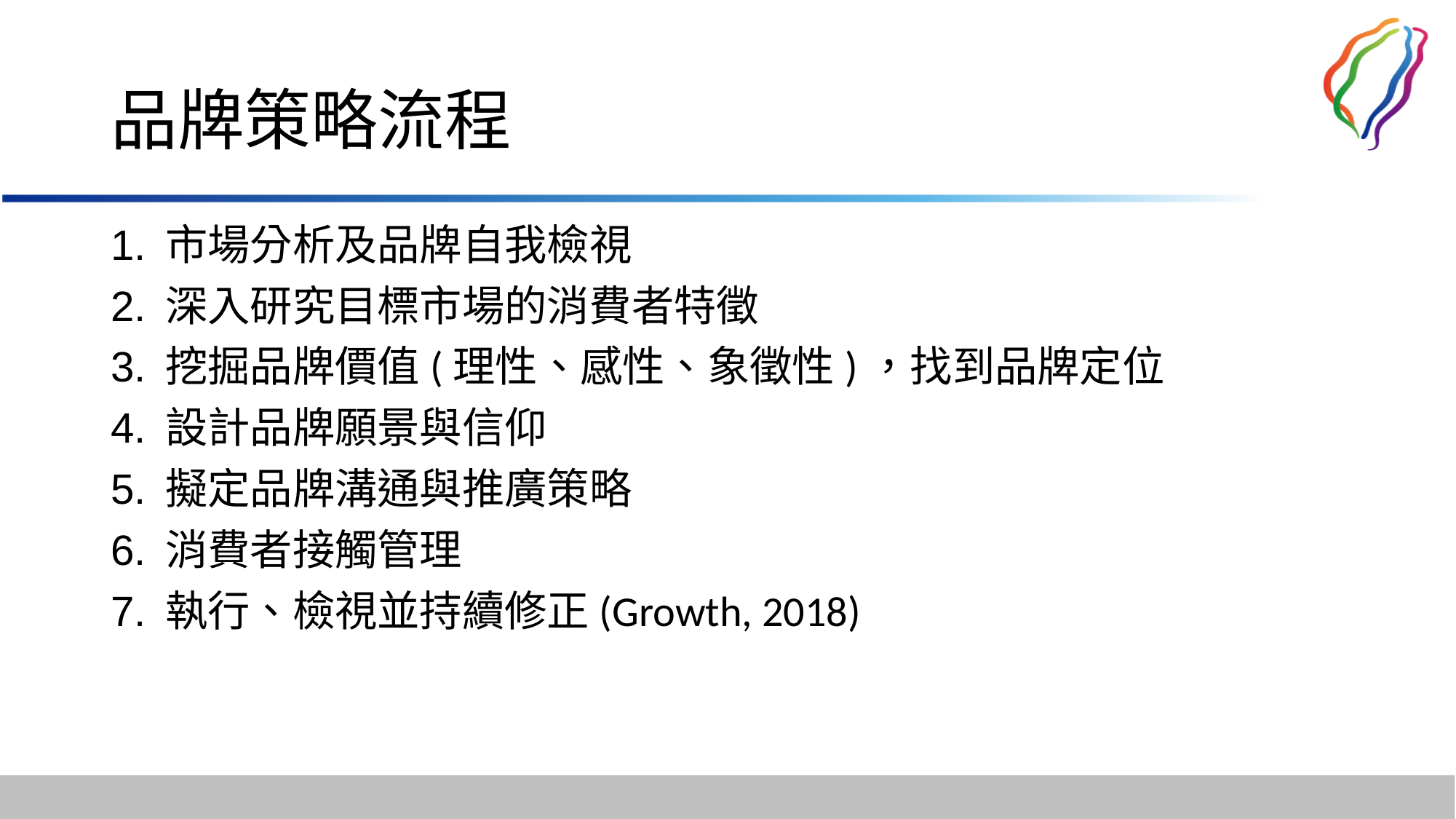

# 品牌策略流程
市場分析及品牌自我檢視
深入研究目標市場的消費者特徵
挖掘品牌價值(理性、感性、象徵性)，找到品牌定位
設計品牌願景與信仰
擬定品牌溝通與推廣策略
消費者接觸管理
執行、檢視並持續修正(Growth, 2018)